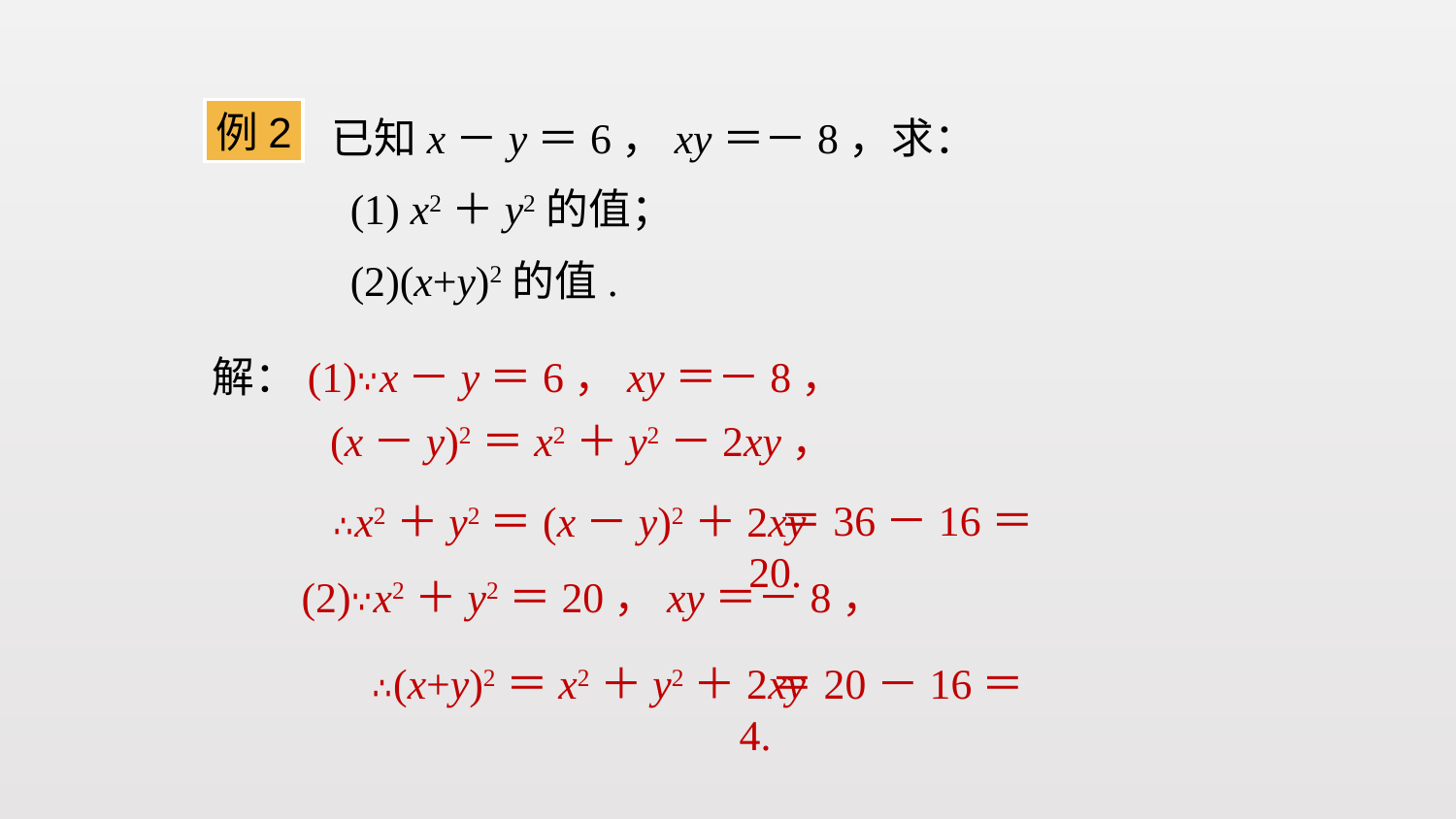

已知x－y＝6，xy＝－8，求：
        (1) x2＋y2的值；
        (2)(x+y)2的值.
例2
解：(1)∵x－y＝6，xy＝－8，
(x－y)2＝x2＋y2－2xy，
＝36－16＝20.
∴x2＋y2＝(x－y)2＋2xy
 (2)∵x2＋y2＝20，xy＝－8，
∴(x+y)2＝x2＋y2＋2xy
＝20－16＝4.